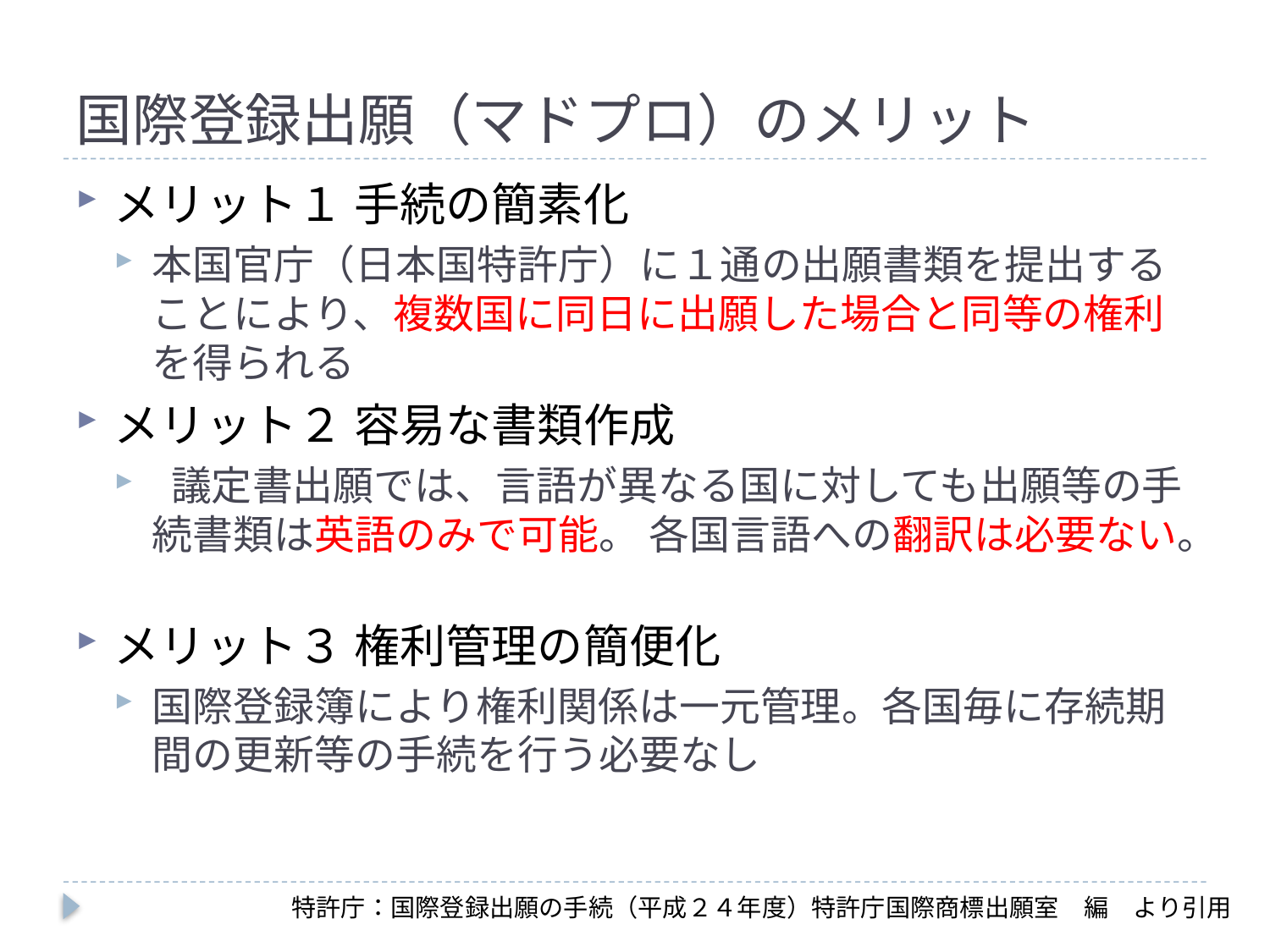

# 国際登録出願（マドプロ）のメリット
メリット１ 手続の簡素化
本国官庁（日本国特許庁）に１通の出願書類を提出することにより、複数国に同日に出願した場合と同等の権利を得られる
メリット２ 容易な書類作成
 議定書出願では、言語が異なる国に対しても出願等の手続書類は英語のみで可能。 各国言語への翻訳は必要ない。
メリット３ 権利管理の簡便化
国際登録簿により権利関係は一元管理。各国毎に存続期間の更新等の手続を行う必要なし

特許庁：国際登録出願の手続（平成２４年度）特許庁国際商標出願室　編　より引用